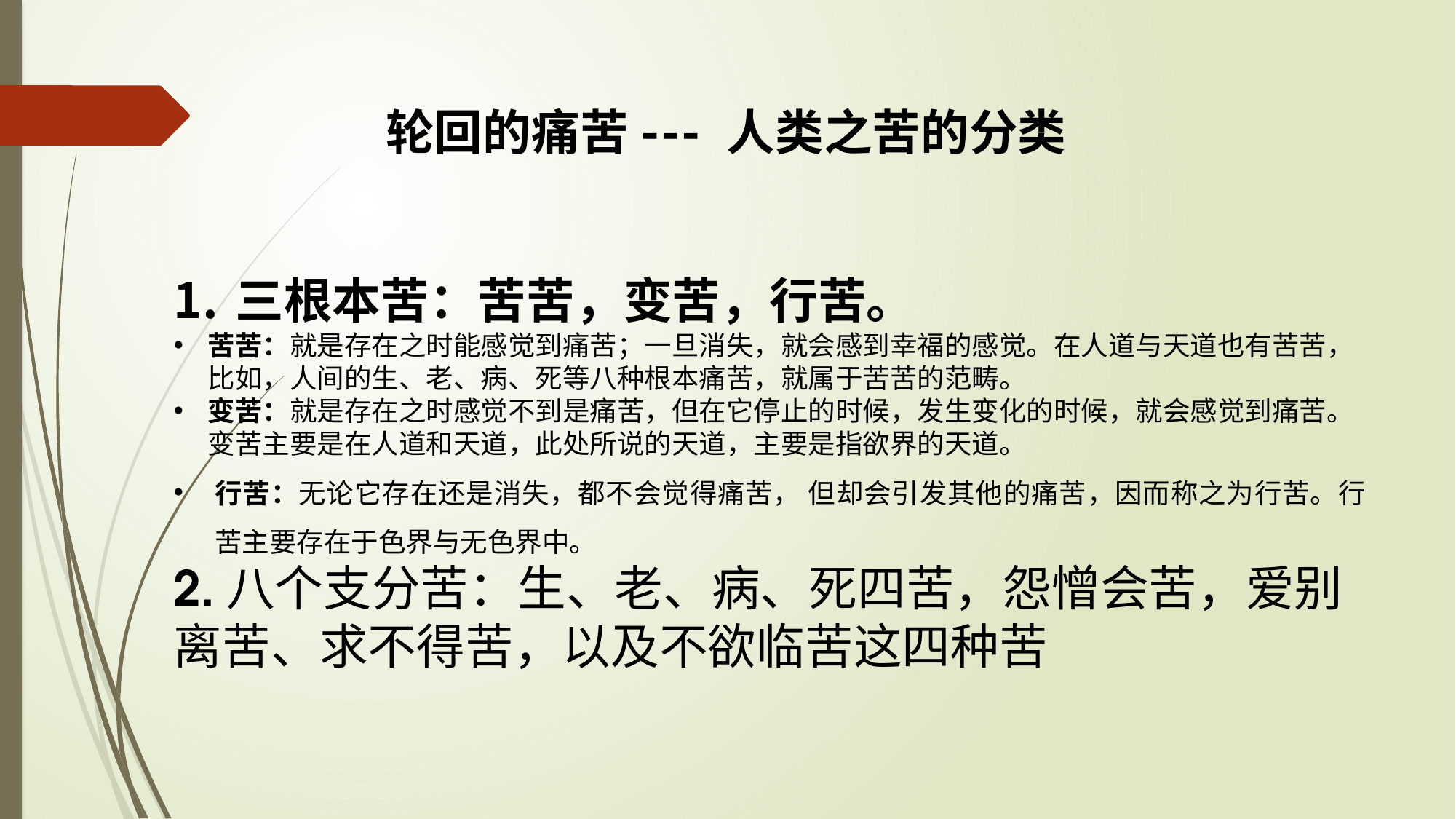

轮回的痛苦--- 人类之苦的分类
三根本苦：苦苦，变苦，行苦。
苦苦：就是存在之时能感觉到痛苦；一旦消失，就会感到幸福的感觉。在人道与天道也有苦苦，比如，人间的生、老、病、死等八种根本痛苦，就属于苦苦的范畴。
变苦：就是存在之时感觉不到是痛苦，但在它停止的时候，发生变化的时候，就会感觉到痛苦。变苦主要是在人道和天道，此处所说的天道，主要是指欲界的天道。
行苦：无论它存在还是消失，都不会觉得痛苦， 但却会引发其他的痛苦，因而称之为行苦。行苦主要存在于色界与无色界中。
2.八个支分苦：生、老、病、死四苦，怨憎会苦，爱别离苦、求不得苦，以及不欲临苦这四种苦